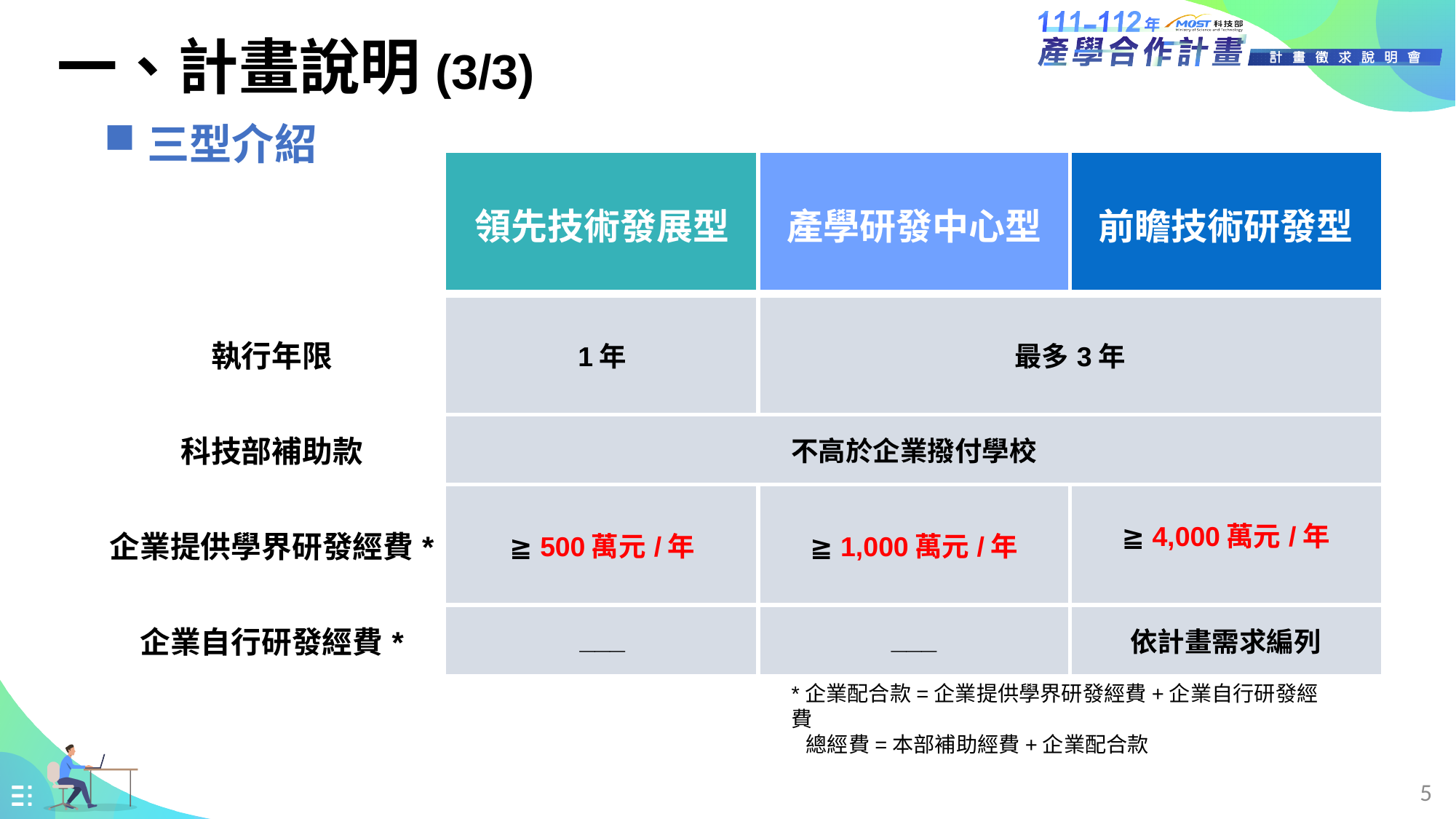

一、計畫說明(3/3)
三型介紹
|  | 領先技術發展型 | 產學研發中心型 | 前瞻技術研發型 |
| --- | --- | --- | --- |
| 執行年限 | 1年 | 最多3年 |  |
| 科技部補助款 | 不高於企業撥付學校 |  |  |
| 企業提供學界研發經費\* | ≧ 500萬元/年 | ≧ 1,000萬元/年 | ≧ 4,000萬元/年 |
| 企業自行研發經費\* | \_\_\_ | \_\_\_ | 依計畫需求編列 |
*企業配合款=企業提供學界研發經費+企業自行研發經費
  總經費=本部補助經費+企業配合款
5